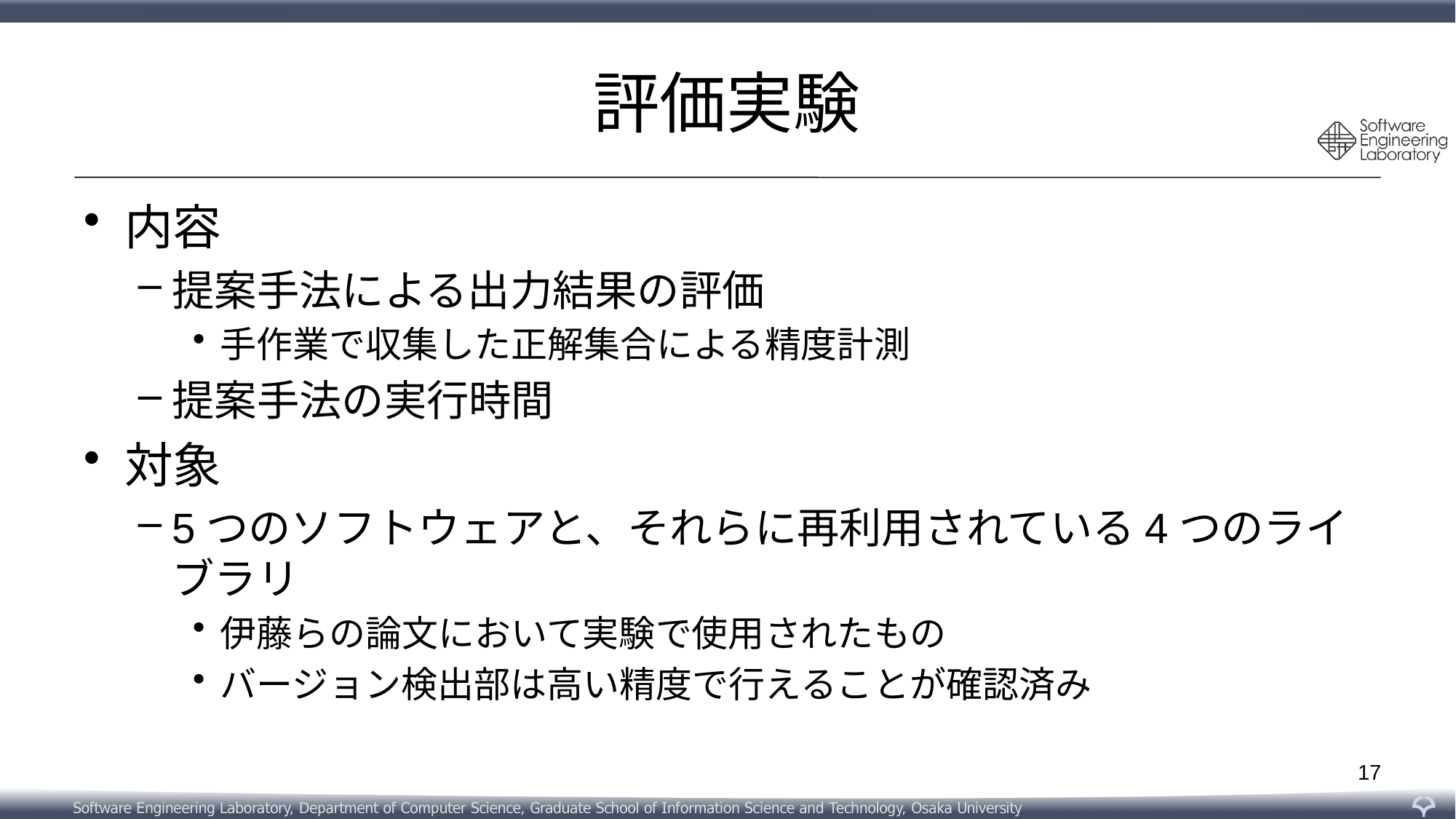

# 評価実験
内容
提案手法による出力結果の評価
手作業で収集した正解集合による精度計測
提案手法の実行時間
対象
5つのソフトウェアと、それらに再利用されている4つのライブラリ
伊藤らの論文において実験で使用されたもの
バージョン検出部は高い精度で行えることが確認済み
17